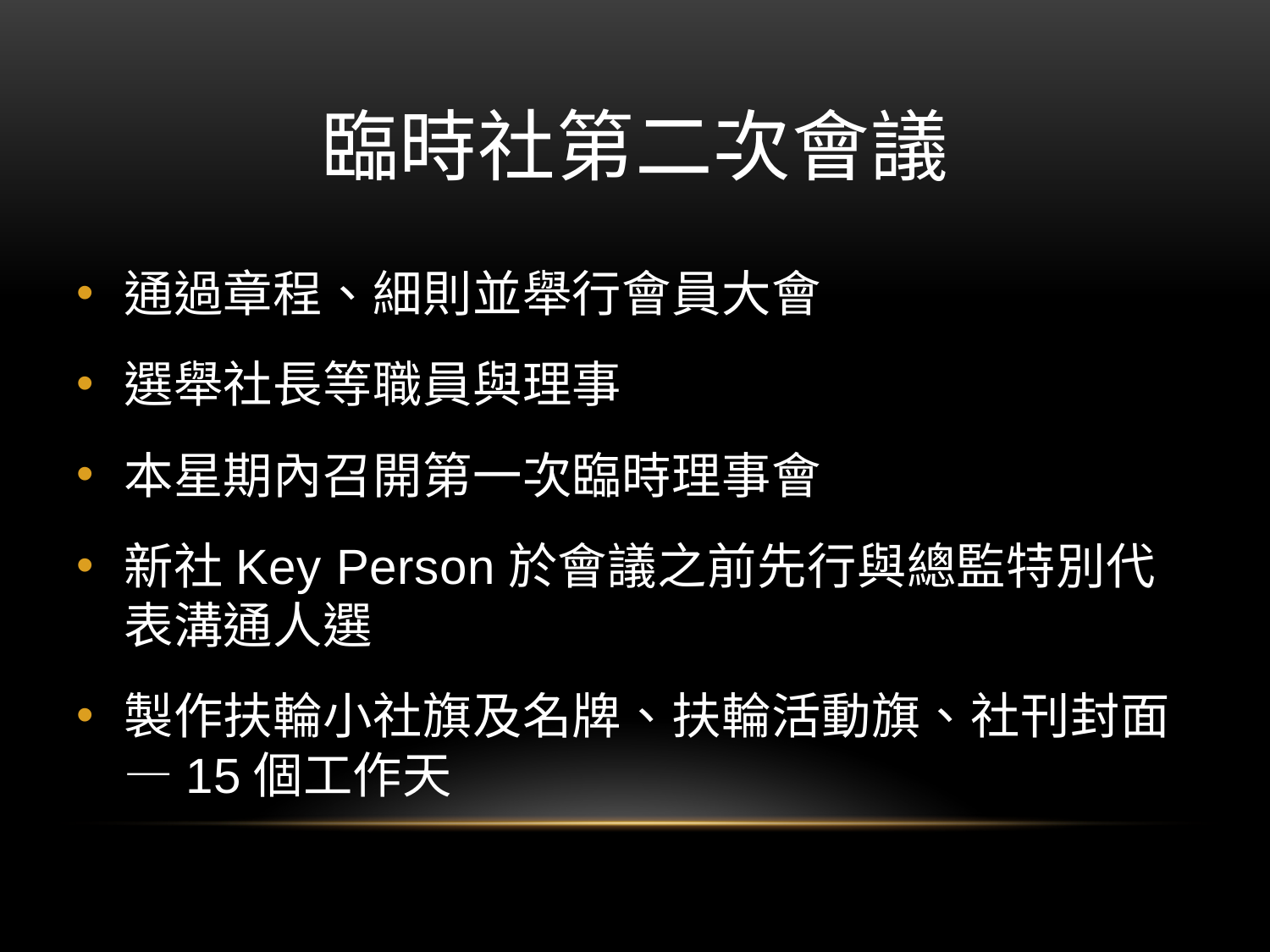

# 臨時社第二次會議
通過章程、細則並舉行會員大會
選舉社長等職員與理事
本星期內召開第一次臨時理事會
新社Key Person於會議之前先行與總監特別代表溝通人選
製作扶輪小社旗及名牌、扶輪活動旗、社刊封面—15個工作天